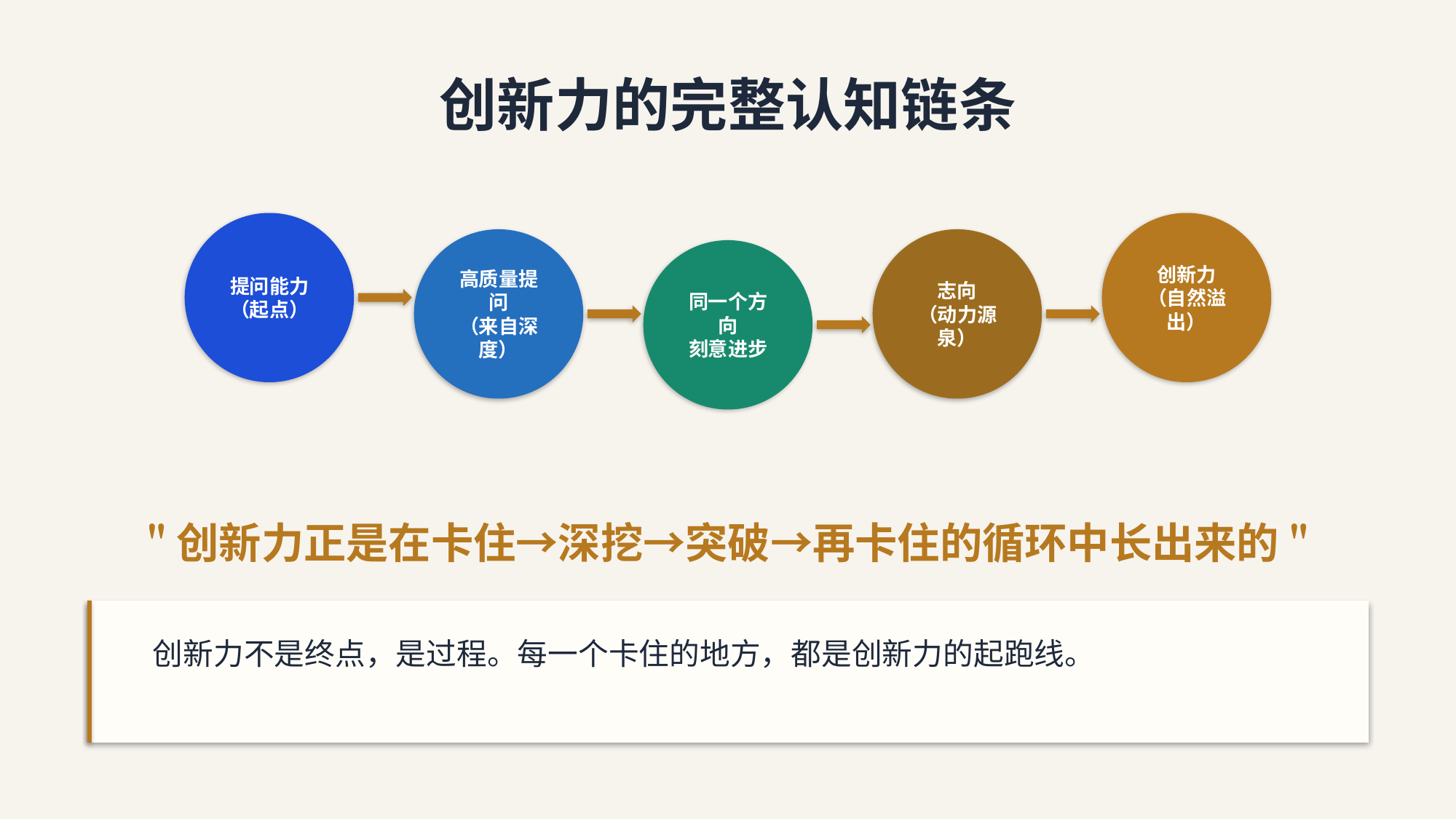

创新力的完整认知链条
提问能力
（起点）
创新力
（自然溢出）
高质量提问
（来自深度）
志向
（动力源泉）
同一个方向
刻意进步

"创新力正是在卡住→深挖→突破→再卡住的循环中长出来的"

创新力不是终点，是过程。每一个卡住的地方，都是创新力的起跑线。